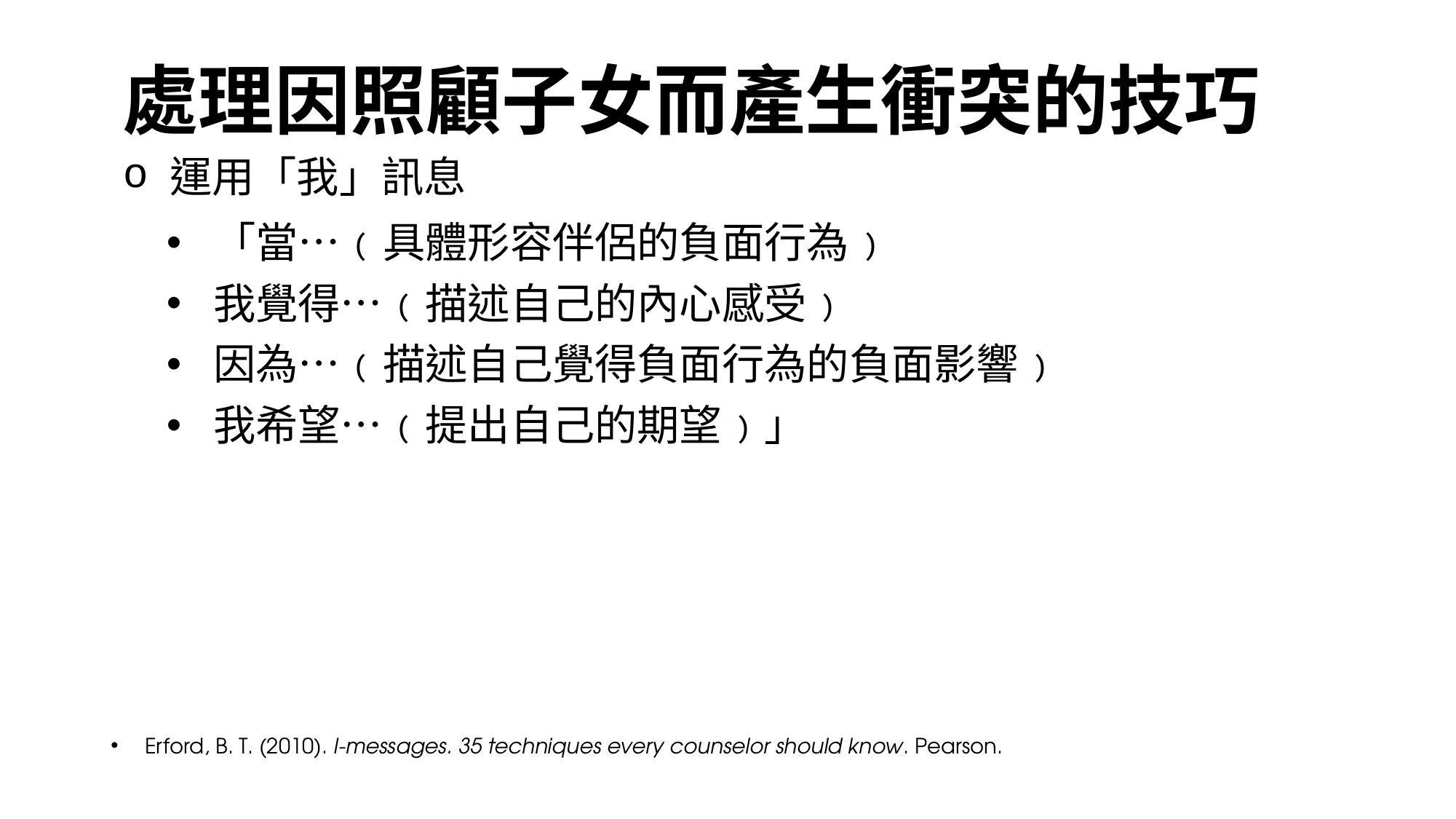

# 處理因照顧子女而產生衝突的技巧
 運用「我」訊息
 「當…﹙具體形容伴侶的負面行為﹚
 我覺得…﹙描述自己的內心感受﹚
 因為…﹙描述自己覺得負面行為的負面影響﹚
 我希望…﹙提出自己的期望﹚」
Erford, B. T. (2010). I-messages. 35 techniques every counselor should know. Pearson.